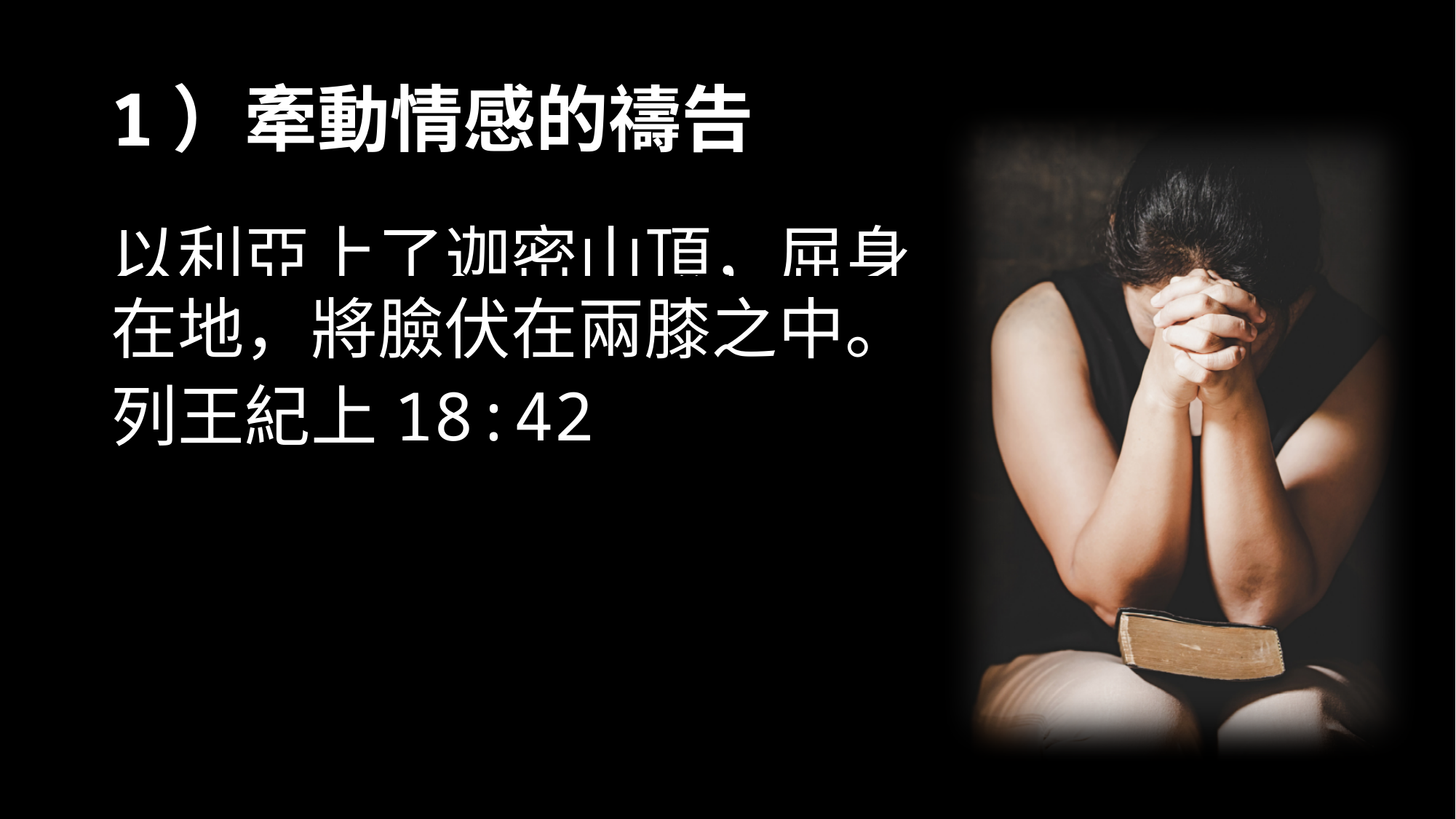

# 1）牽動情感的禱告

以利亞上了迦密山頂，屈身在地，將臉伏在兩膝之中。
列王紀上18:42